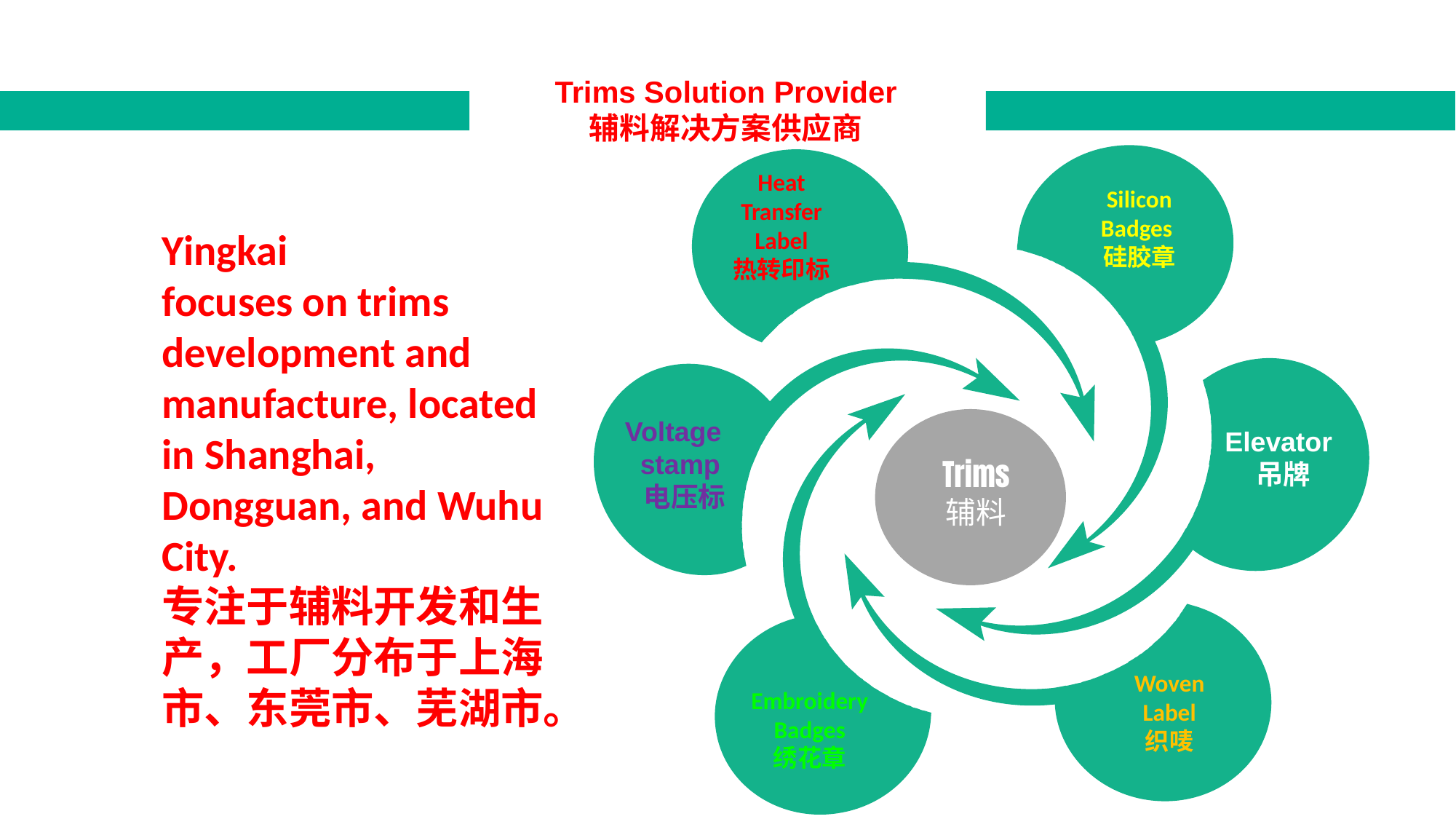

Trims Solution Provider
辅料解决方案供应商

Heat Transfer Label
热转印标

Silicon Badges
硅胶章

Trims
辅料

Woven Label
织唛
Embroidery Badges
绣花章

Yingkai
focuses on trims development and manufacture, located in Shanghai, Dongguan, and Wuhu City.
专注于辅料开发和生产，工厂分布于上海市、东莞市、芜湖市。

Voltage
  stamp
  电压标
Elevator
    吊牌